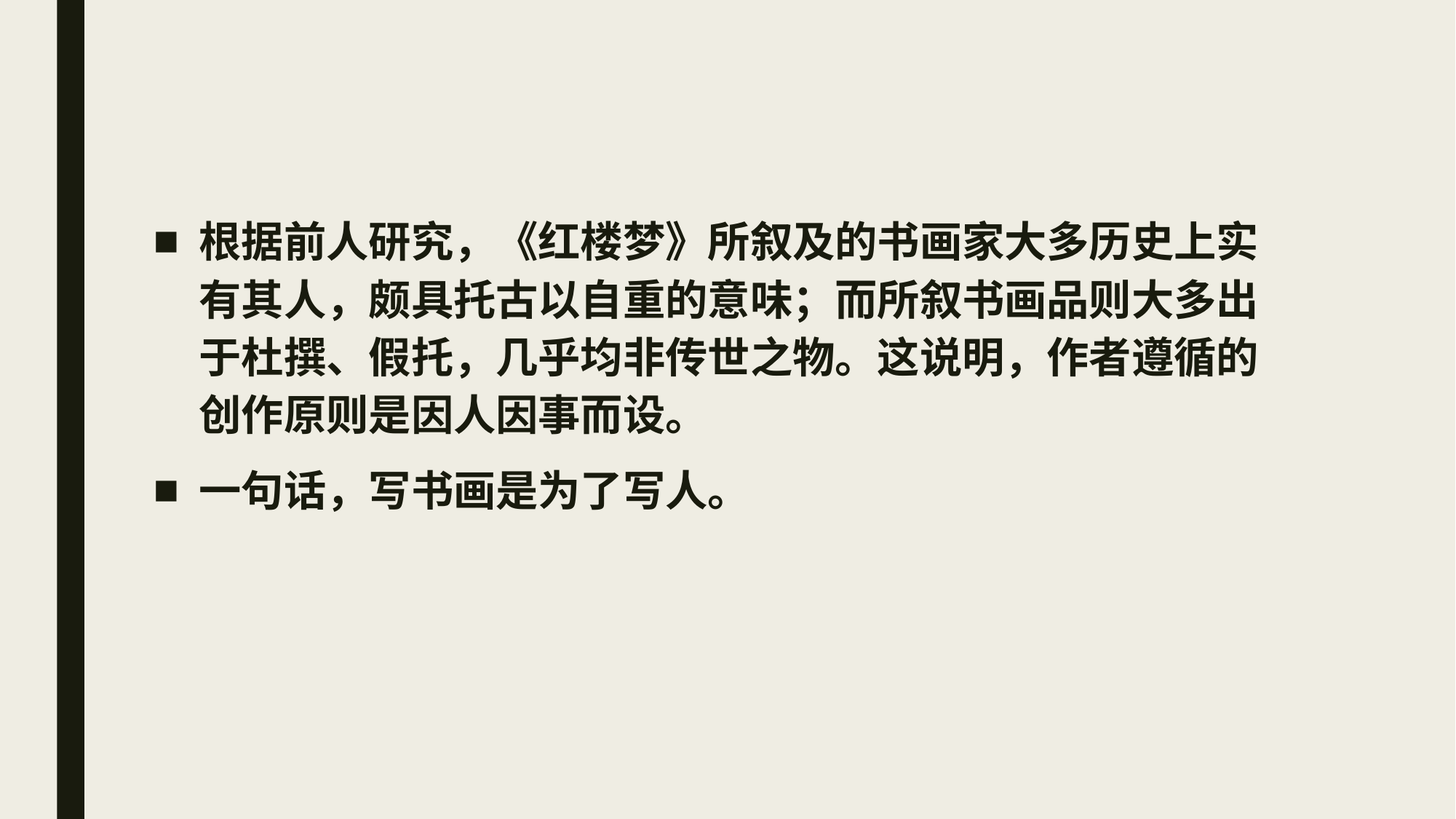

#
根据前人研究，《红楼梦》所叙及的书画家大多历史上实有其人，颇具托古以自重的意味；而所叙书画品则大多出于杜撰、假托，几乎均非传世之物。这说明，作者遵循的创作原则是因人因事而设。
一句话，写书画是为了写人。